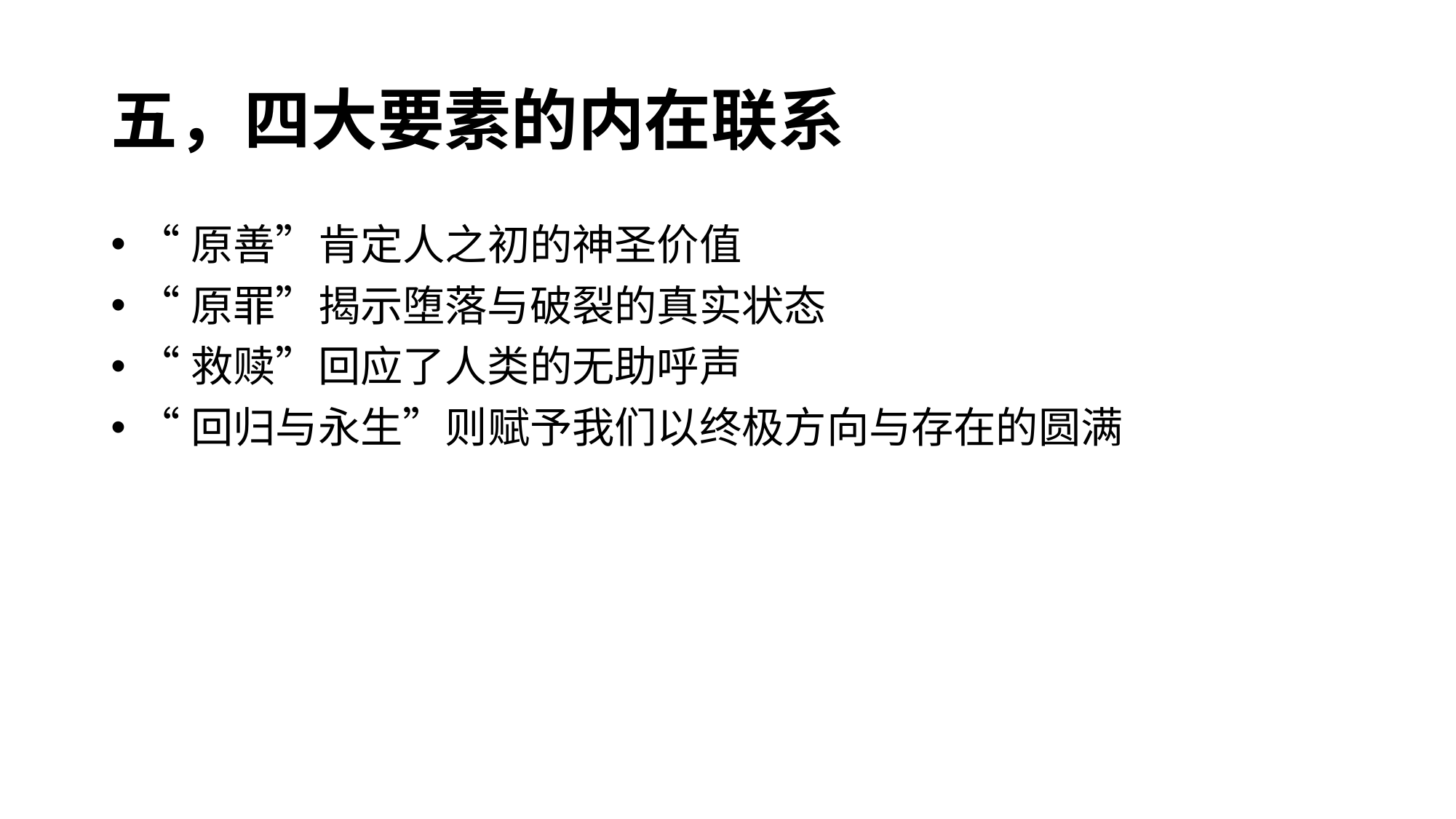

# 五，四大要素的内在联系
“原善”肯定人之初的神圣价值
“原罪”揭示堕落与破裂的真实状态
“救赎”回应了人类的无助呼声
“回归与永生”则赋予我们以终极方向与存在的圆️满